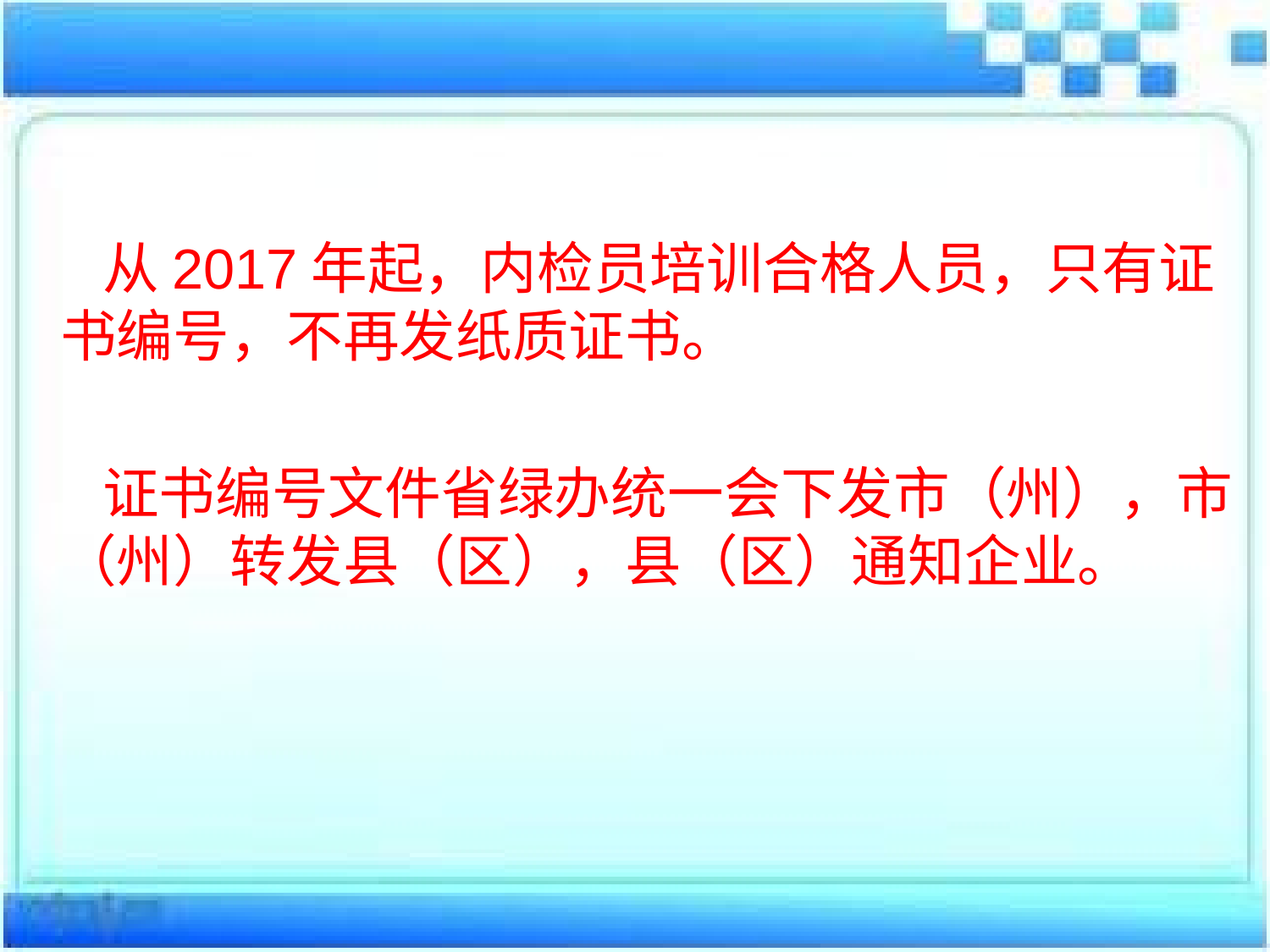

从2017年起，内检员培训合格人员，只有证书编号，不再发纸质证书。

      证书编号文件省绿办统一会下发市（州），市（州）转发县（区），县（区）通知企业。